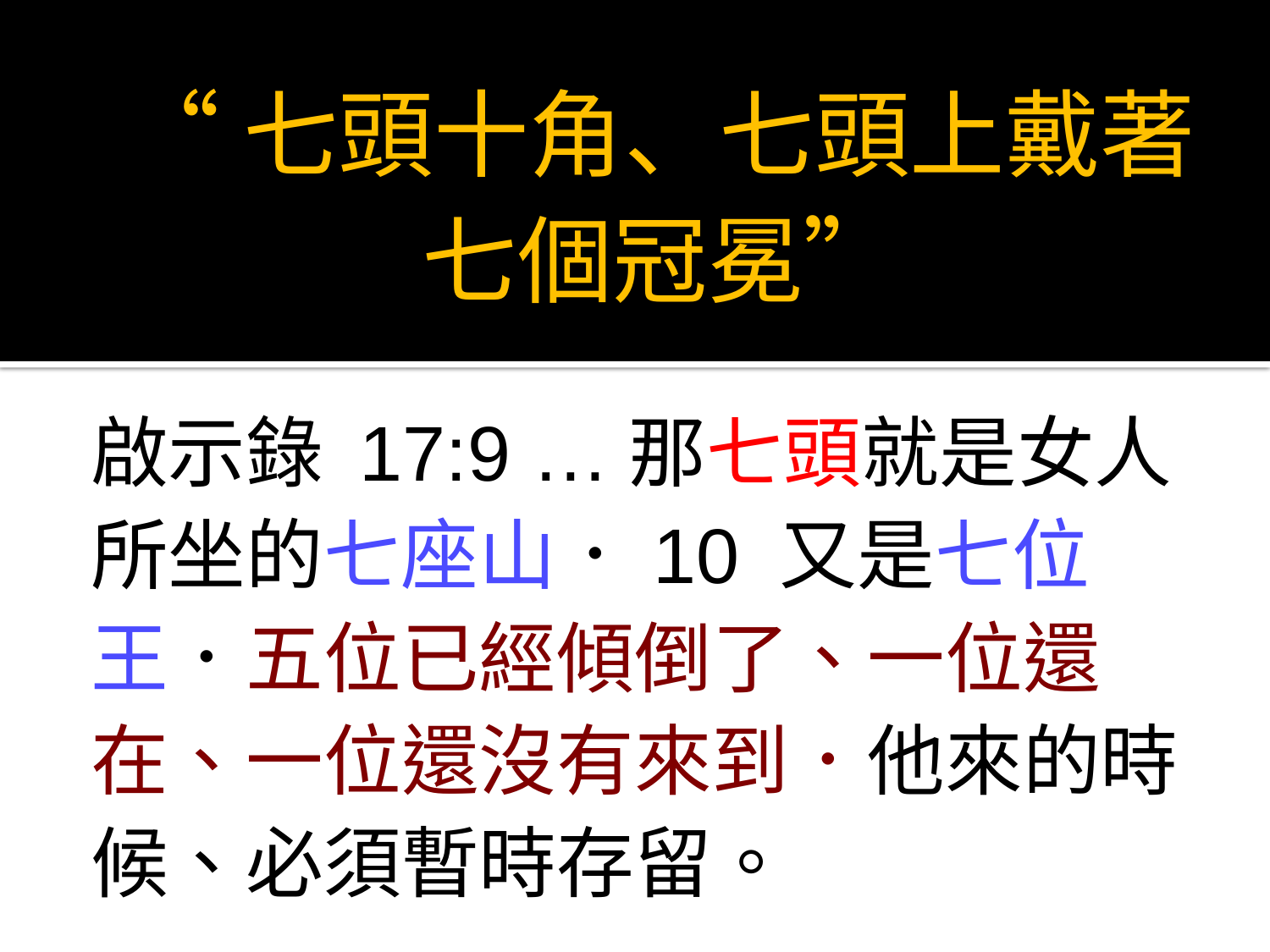

# “七頭十角、七頭上戴著七個冠冕”
啟示錄 17:9 …那七頭就是女人所坐的七座山．10 又是七位王．五位已經傾倒了、一位還在、一位還沒有來到．他來的時候、必須暫時存留。